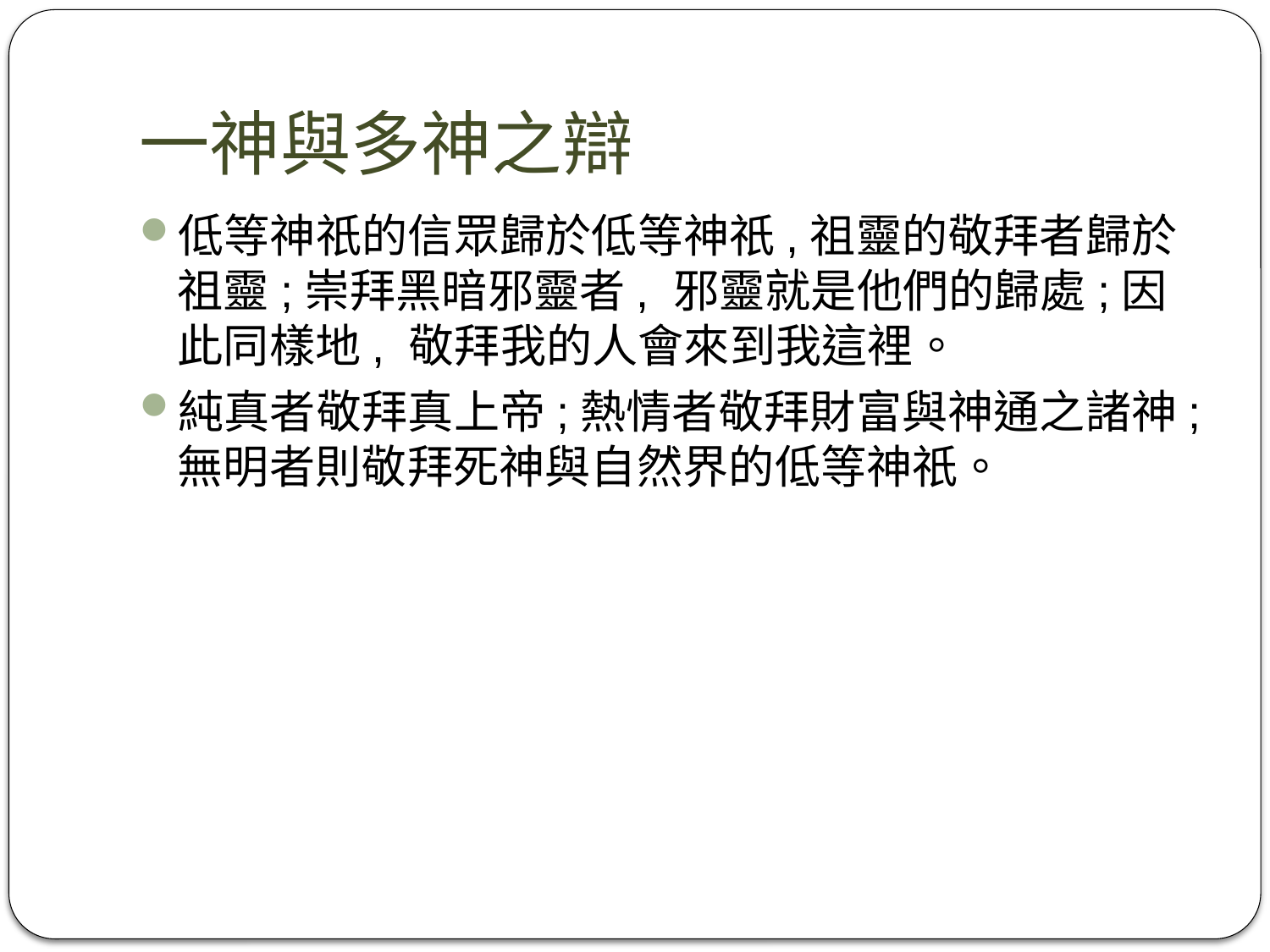

# 一神與多神之辯
低等神祇的信眾歸於低等神祇,祖靈的敬拜者歸於祖靈;崇拜黑暗邪靈者, 邪靈就是他們的歸處;因此同樣地, 敬拜我的人會來到我這裡。
純真者敬拜真上帝;熱情者敬拜財富與神通之諸神;無明者則敬拜死神與自然界的低等神祇。